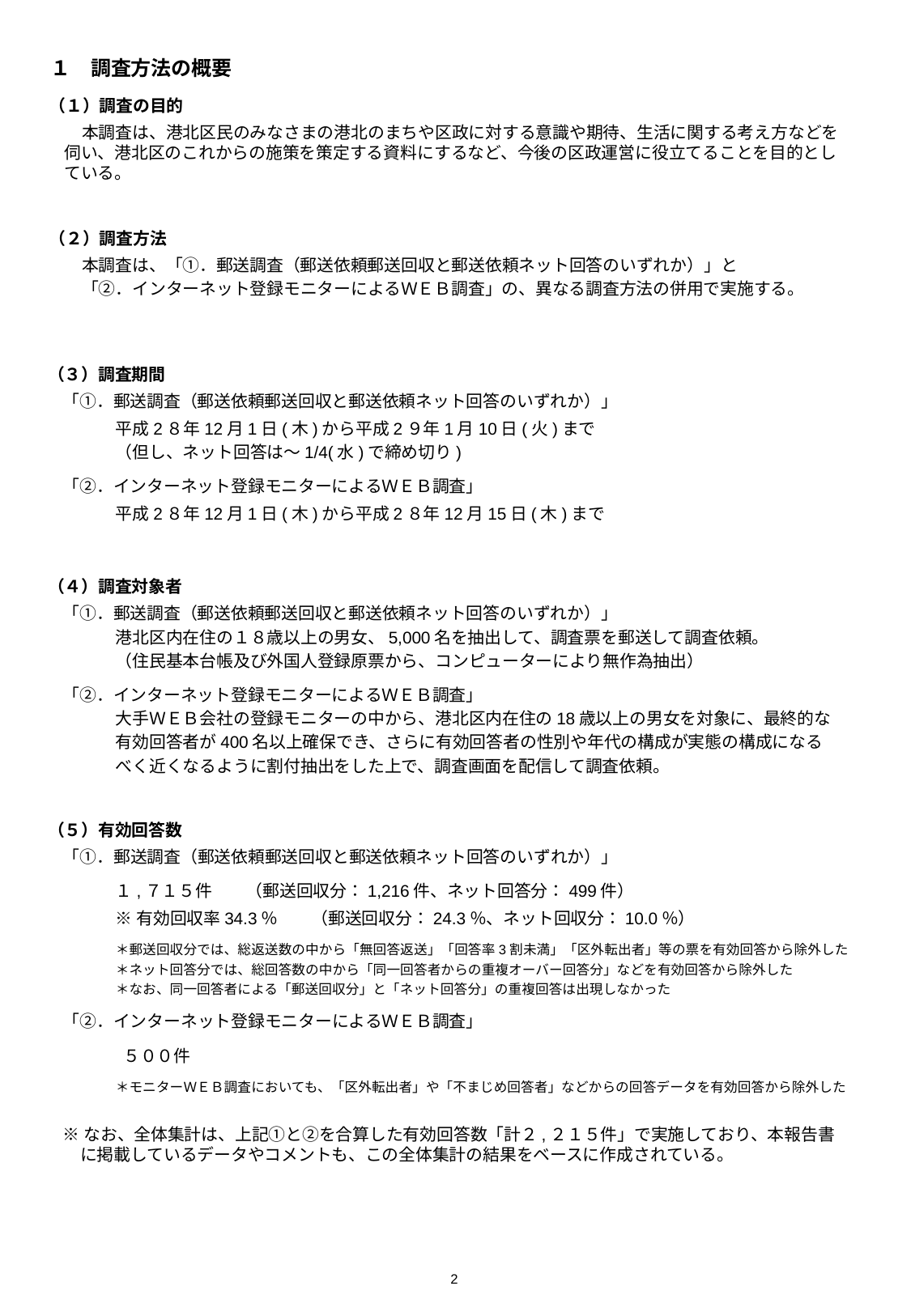

１　調査方法の概要
（１）調査の目的
本調査は、港北区民のみなさまの港北のまちや区政に対する意識や期待、生活に関する考え方などを伺い、港北区のこれからの施策を策定する資料にするなど、今後の区政運営に役立てることを目的としている。
（２）調査方法
本調査は、「①．郵送調査（郵送依頼郵送回収と郵送依頼ネット回答のいずれか）」と
「②．インターネット登録モニターによるＷＥＢ調査」の、異なる調査方法の併用で実施する。
（３）調査期間
「①．郵送調査（郵送依頼郵送回収と郵送依頼ネット回答のいずれか）」
平成2８年12月1日(木)から平成2９年1月10日(火)まで
（但し、ネット回答は～1/4(水)で締め切り)
「②．インターネット登録モニターによるＷＥＢ調査」
平成2８年12月1日(木)から平成2８年12月15日(木)まで
（４）調査対象者
「①．郵送調査（郵送依頼郵送回収と郵送依頼ネット回答のいずれか）」
港北区内在住の１８歳以上の男女、5,000名を抽出して、調査票を郵送して調査依頼。
（住民基本台帳及び外国人登録原票から、コンピューターにより無作為抽出）
「②．インターネット登録モニターによるＷＥＢ調査」
大手ＷＥＢ会社の登録モニターの中から、港北区内在住の18歳以上の男女を対象に、最終的な
有効回答者が400名以上確保でき、さらに有効回答者の性別や年代の構成が実態の構成になる
べく近くなるように割付抽出をした上で、調査画面を配信して調査依頼。
（５）有効回答数
「①．郵送調査（郵送依頼郵送回収と郵送依頼ネット回答のいずれか）」
１,７１５件　　（郵送回収分：1,216件、ネット回答分：499件）
※有効回収率34.3％　　（郵送回収分：24.3％、ネット回収分：10.0％）
＊郵送回収分では、総返送数の中から「無回答返送」「回答率3割未満」「区外転出者」等の票を有効回答から除外した
＊ネット回答分では、総回答数の中から「同一回答者からの重複オーバー回答分」などを有効回答から除外した
＊なお、同一回答者による「郵送回収分」と「ネット回答分」の重複回答は出現しなかった
「②．インターネット登録モニターによるＷＥＢ調査」
 ５００件
＊モニターＷＥＢ調査においても、「区外転出者」や「不まじめ回答者」などからの回答データを有効回答から除外した
※なお、全体集計は、上記①と②を合算した有効回答数「計２,２１５件」で実施しており、本報告書に掲載しているデータやコメントも、この全体集計の結果をベースに作成されている。
2